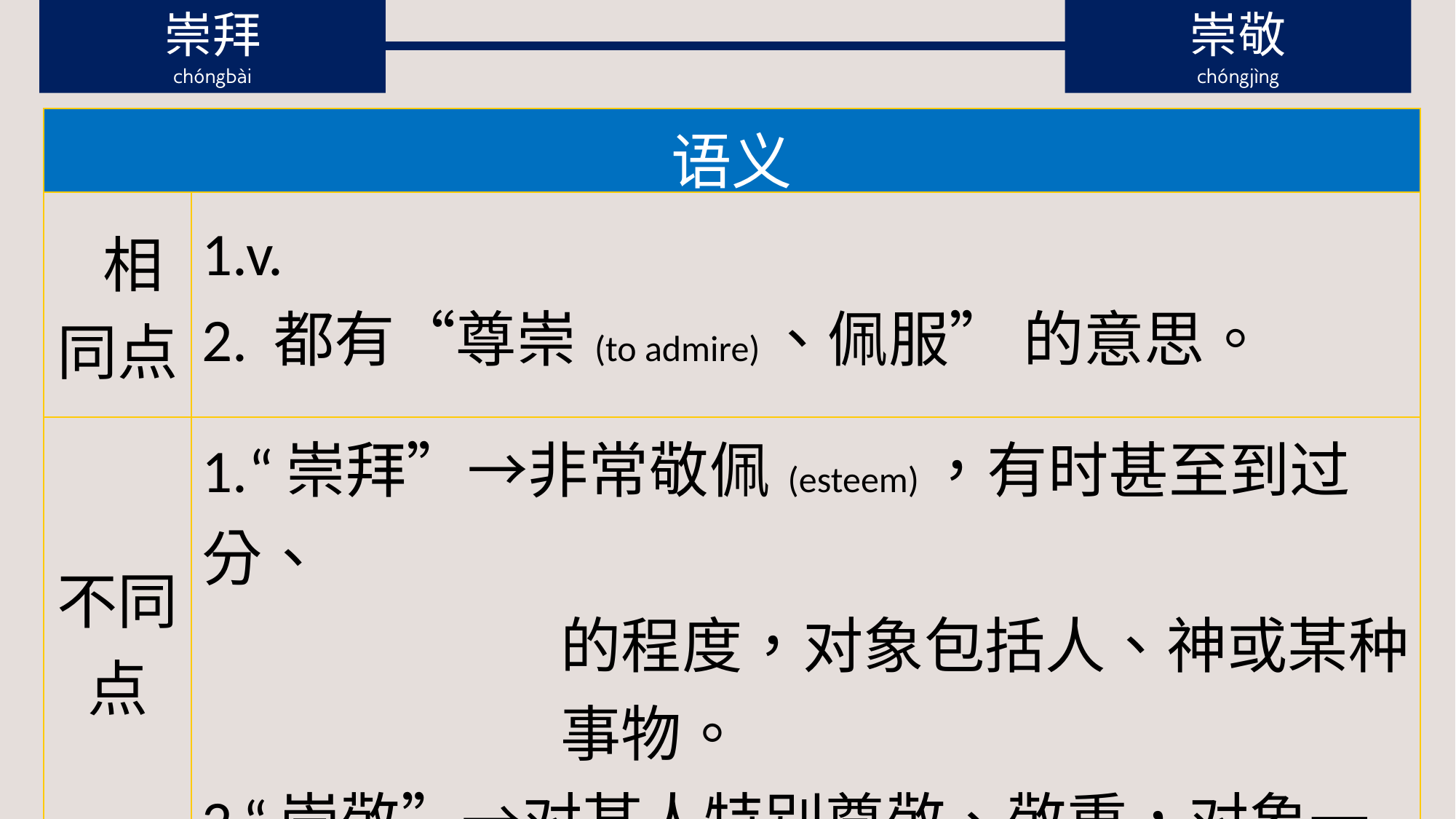

崇拜
chóngbài
崇敬
chóngjìng
| 语义 |  |
| --- | --- |
| 相同点 | 1.v. 2. 都有“尊崇(to admire)、佩服” 的意思。 |
| 不同点 | 1.“崇拜”→非常敬佩(esteem)，有时甚至到过分、 的程度，对象包括人、神或某种 事物。 2.“崇敬”→对某人特别尊敬、敬重，对象一 般是人，褒义词(commendatory term)。 |